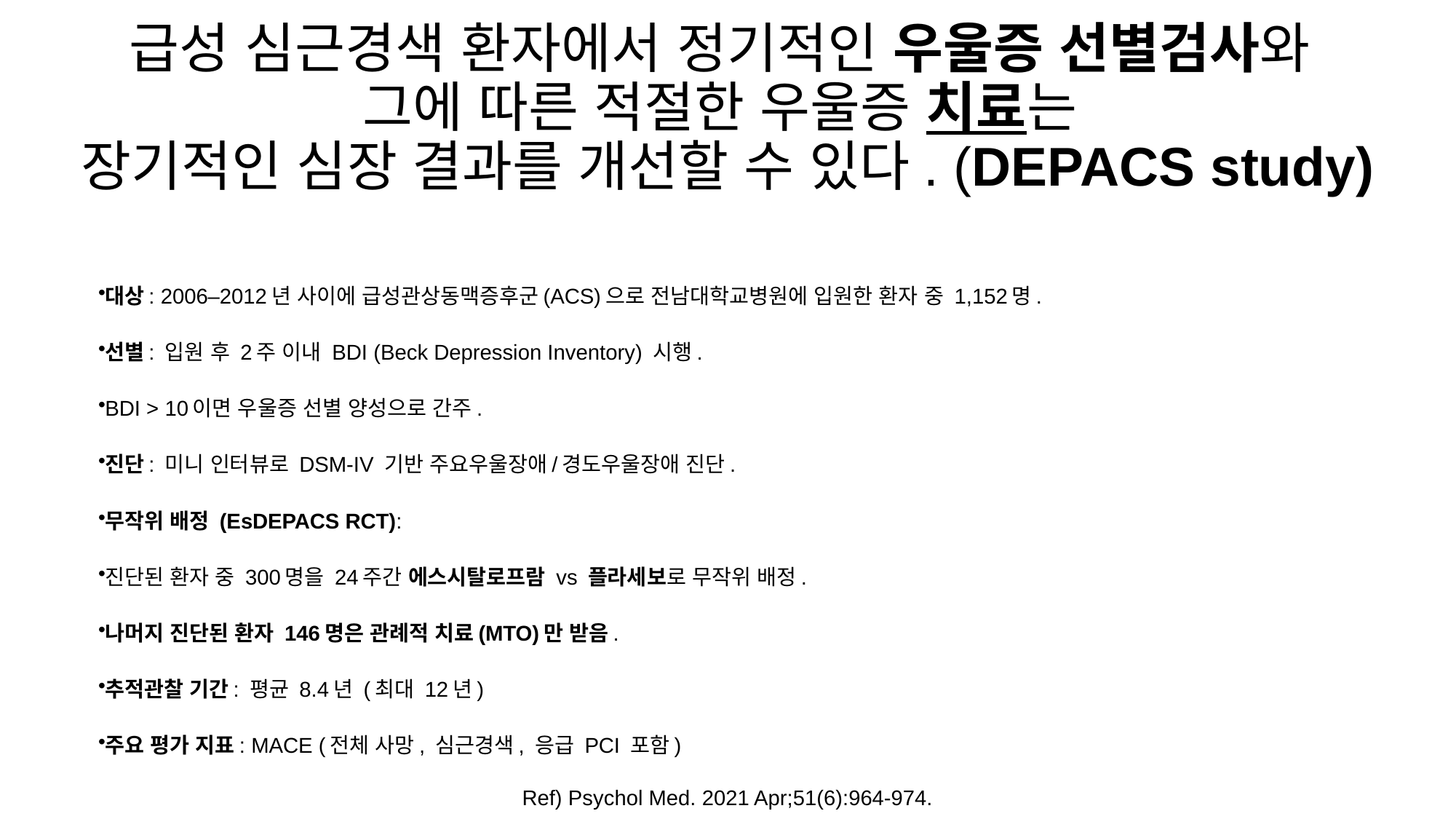

# 급성 심근경색 환자에서 정기적인 우울증 선별검사와 그에 따른 적절한 우울증 치료는 장기적인 심장 결과를 개선할 수 있다. (DEPACS study)
대상: 2006–2012년 사이에 급성관상동맥증후군(ACS)으로 전남대학교병원에 입원한 환자 중 1,152명.
선별: 입원 후 2주 이내 BDI (Beck Depression Inventory) 시행.
BDI > 10이면 우울증 선별 양성으로 간주.
진단: 미니 인터뷰로 DSM-IV 기반 주요우울장애/경도우울장애 진단.
무작위 배정 (EsDEPACS RCT):
진단된 환자 중 300명을 24주간 에스시탈로프람 vs 플라세보로 무작위 배정.
나머지 진단된 환자 146명은 관례적 치료(MTO)만 받음.
추적관찰 기간: 평균 8.4년 (최대 12년)
주요 평가 지표: MACE (전체 사망, 심근경색, 응급 PCI 포함)

Ref) Psychol Med. 2021 Apr;51(6):964-974.